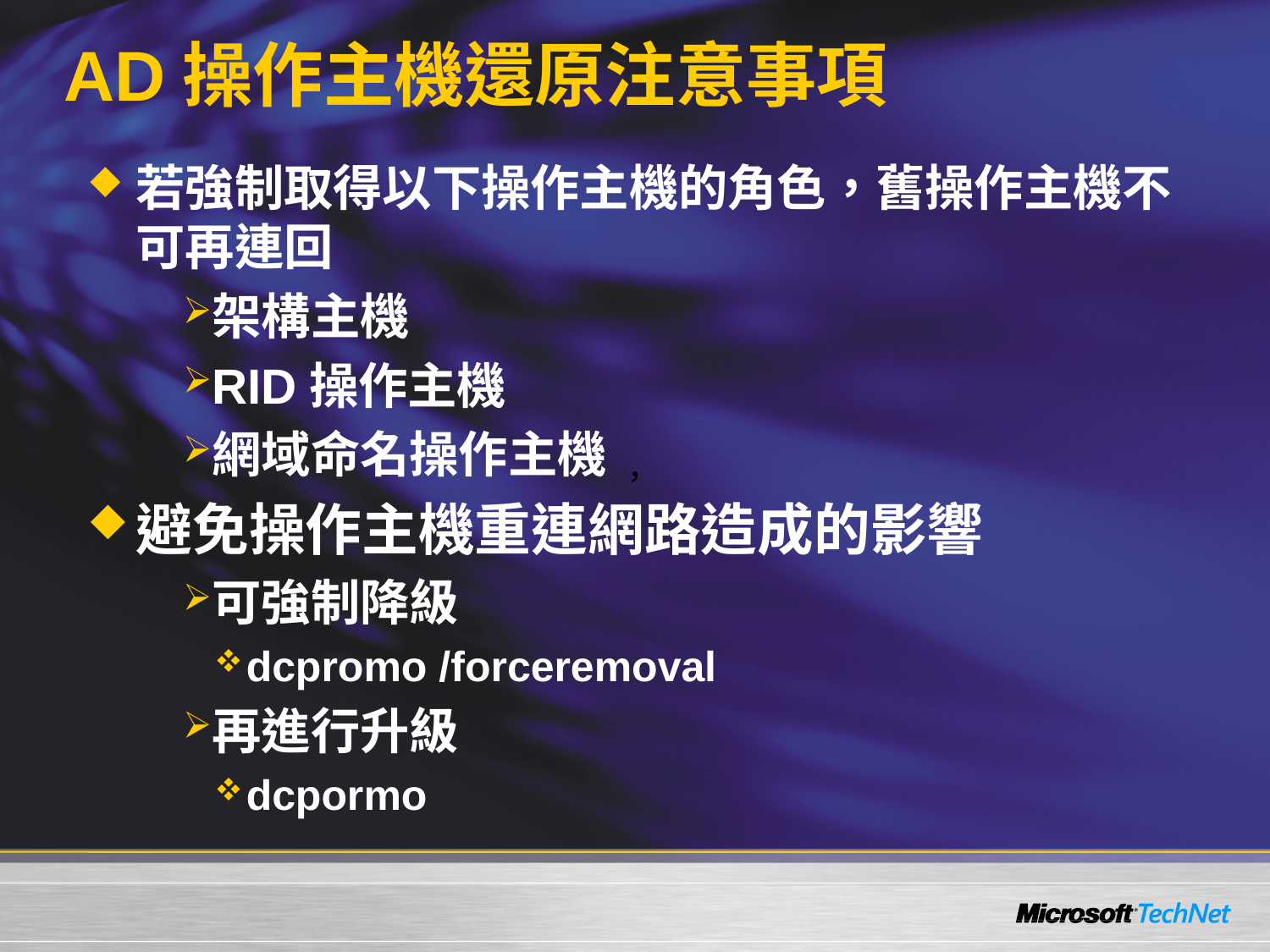

# AD操作主機還原注意事項
若強制取得以下操作主機的角色，舊操作主機不可再連回
架構主機
RID操作主機
網域命名操作主機
避免操作主機重連網路造成的影響
可強制降級
dcpromo /forceremoval
再進行升級
dcpormo